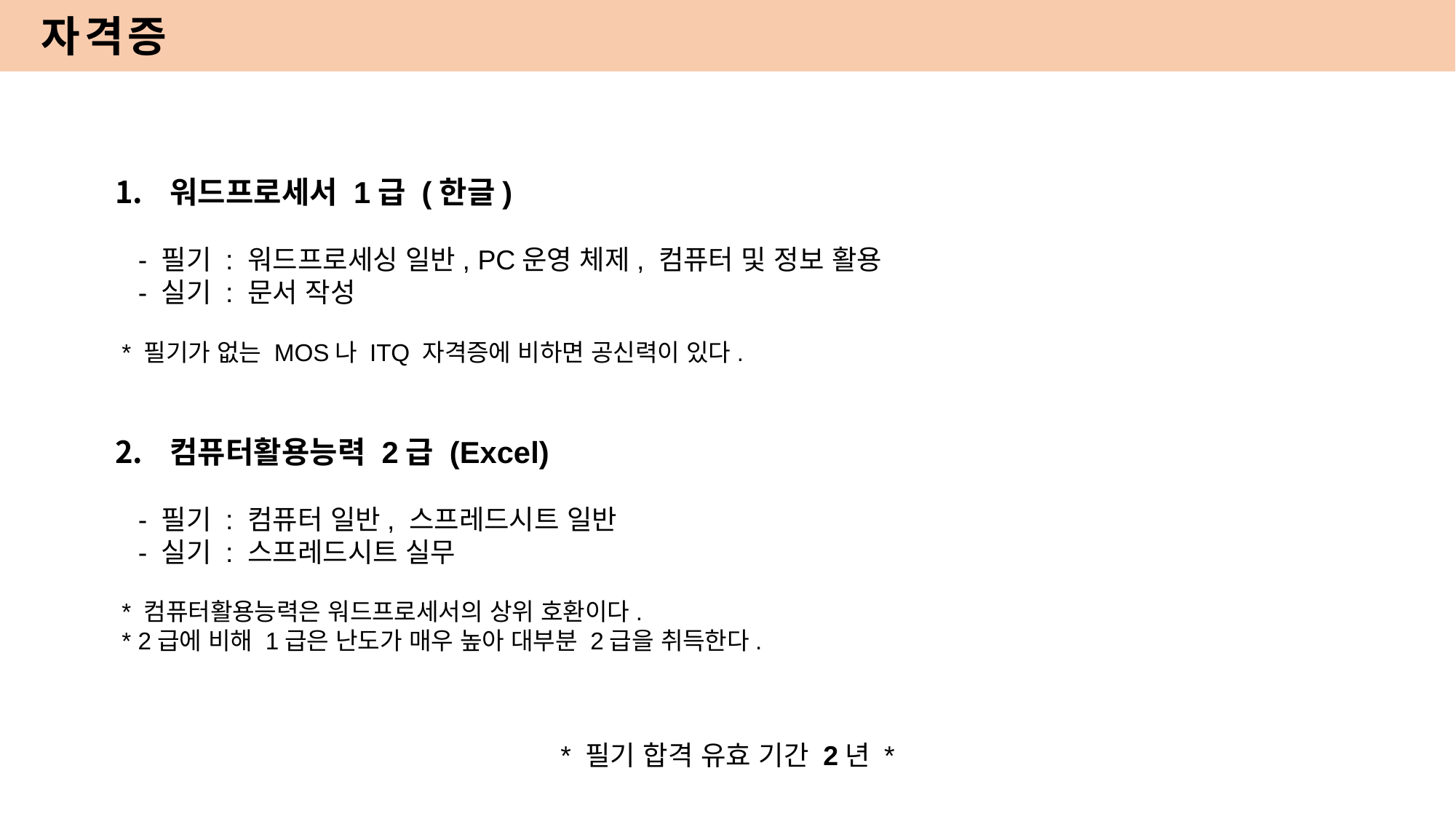

자격증
워드프로세서 1급 (한글)

   - 필기 : 워드프로세싱 일반, PC운영 체제, 컴퓨터 및 정보 활용
   - 실기 : 문서 작성

 * 필기가 없는 MOS나 ITQ 자격증에 비하면 공신력이 있다.
컴퓨터활용능력 2급 (Excel)

   - 필기 : 컴퓨터 일반, 스프레드시트 일반
   - 실기 : 스프레드시트 실무

 * 컴퓨터활용능력은 워드프로세서의 상위 호환이다.
 * 2급에 비해 1급은 난도가 매우 높아 대부분 2급을 취득한다.
* 필기 합격 유효 기간 2년 *